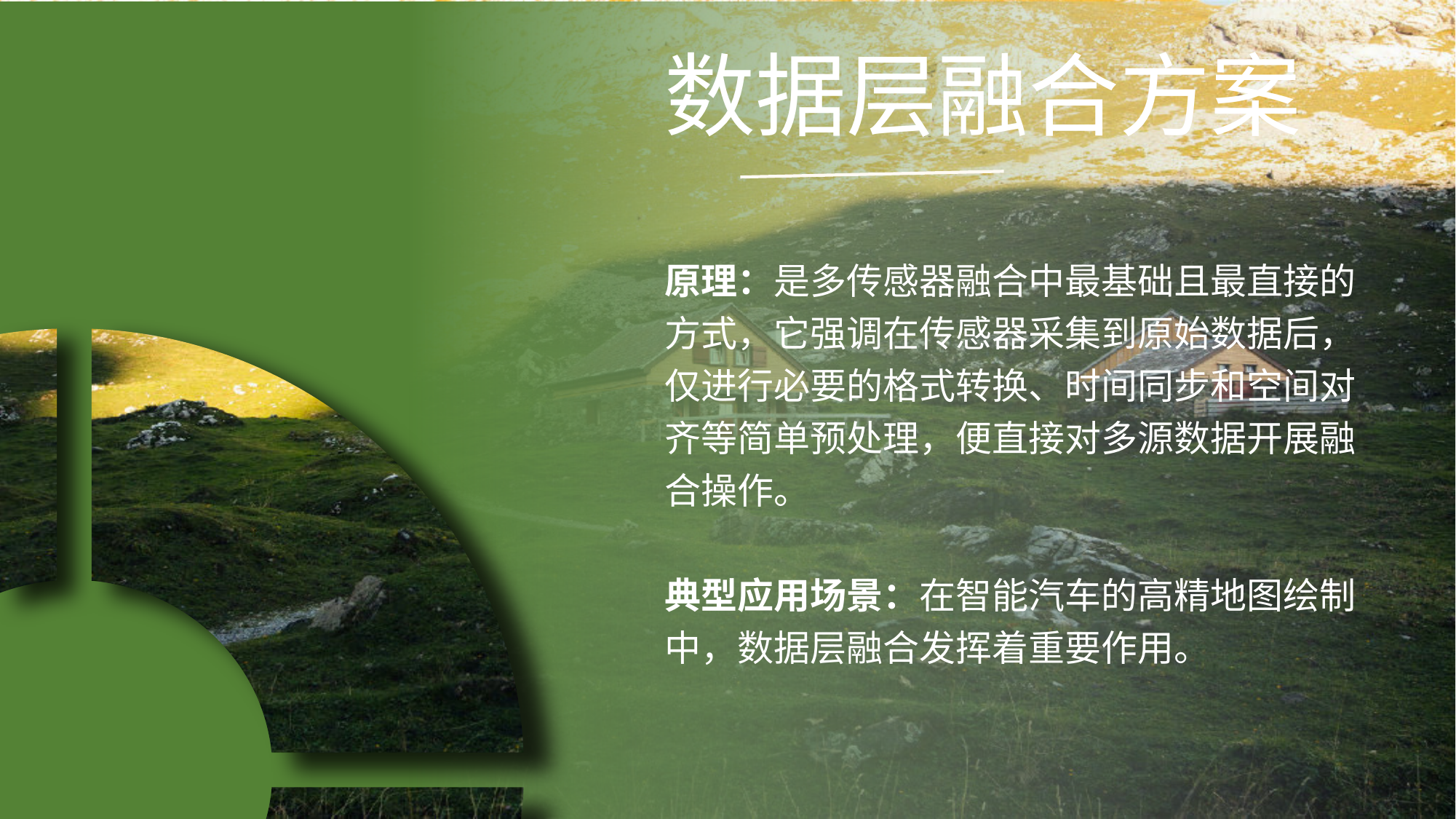

数据层融合方案

原理：是多传感器融合中最基础且最直接的方式，它强调在传感器采集到原始数据后，仅进行必要的格式转换、时间同步和空间对齐等简单预处理，便直接对多源数据开展融合操作。

典型应用场景：在智能汽车的高精地图绘制中，数据层融合发挥着重要作用。

类型
按频段可分为24GHz毫米波雷达、77GHz毫米波雷达、 79GHz毫米波雷达。按功能可分为前向毫米波雷达、侧向毫米波雷达、后向毫米波雷达
应用优势与挑战
按频段可分为24GHz毫米波雷达、77GHz毫米波雷达、 79GHz毫米波雷达。按功能可分为前向毫米波雷达、侧向毫米波雷达、后向毫米波雷达